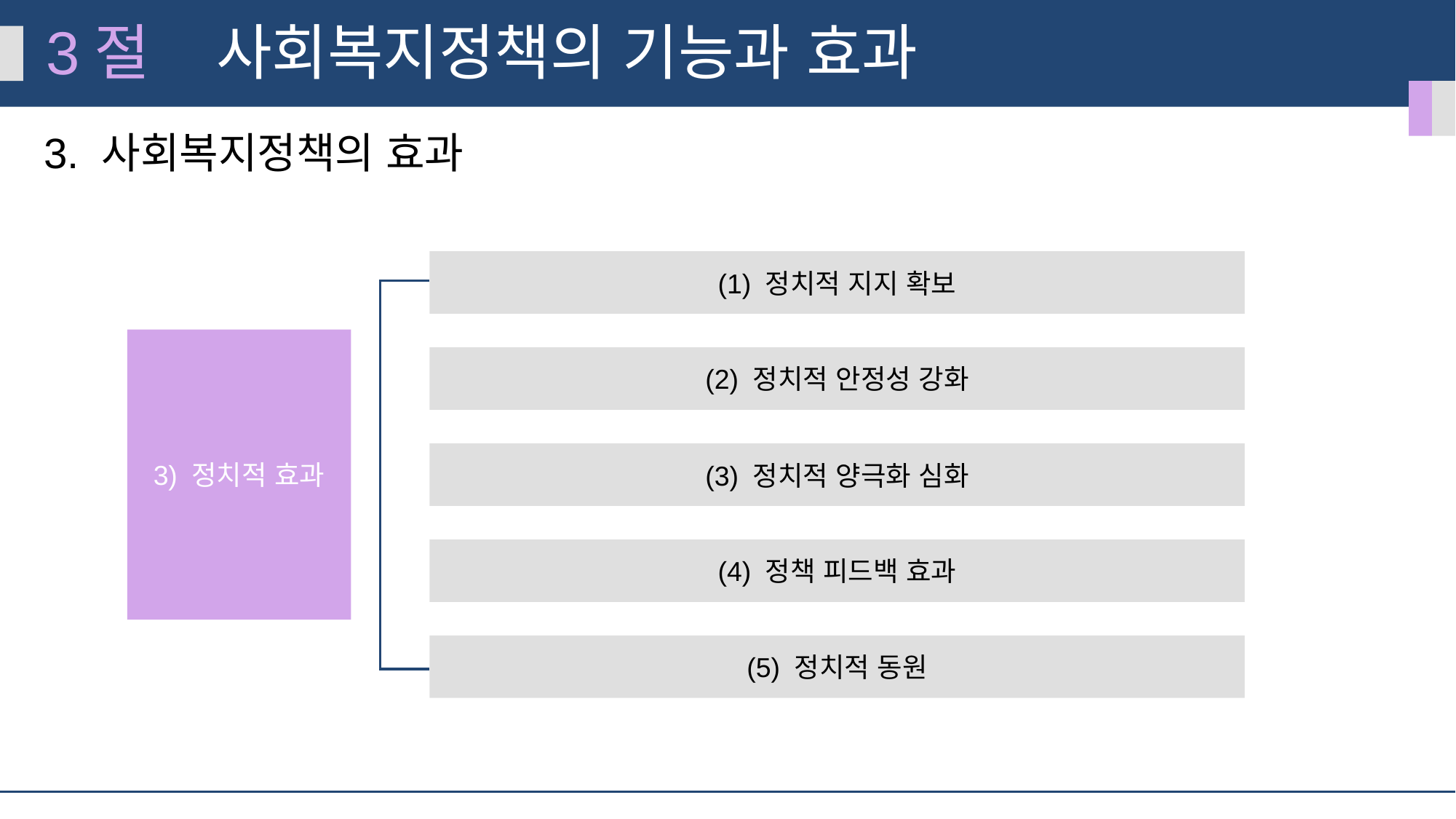

3절
사회복지정책의 기능과 효과
3. 사회복지정책의 효과
(1) 정치적 지지 확보

3) 정치적 효과
(2) 정치적 안정성 강화
(3) 정치적 양극화 심화
(4) 정책 피드백 효과
(5) 정치적 동원